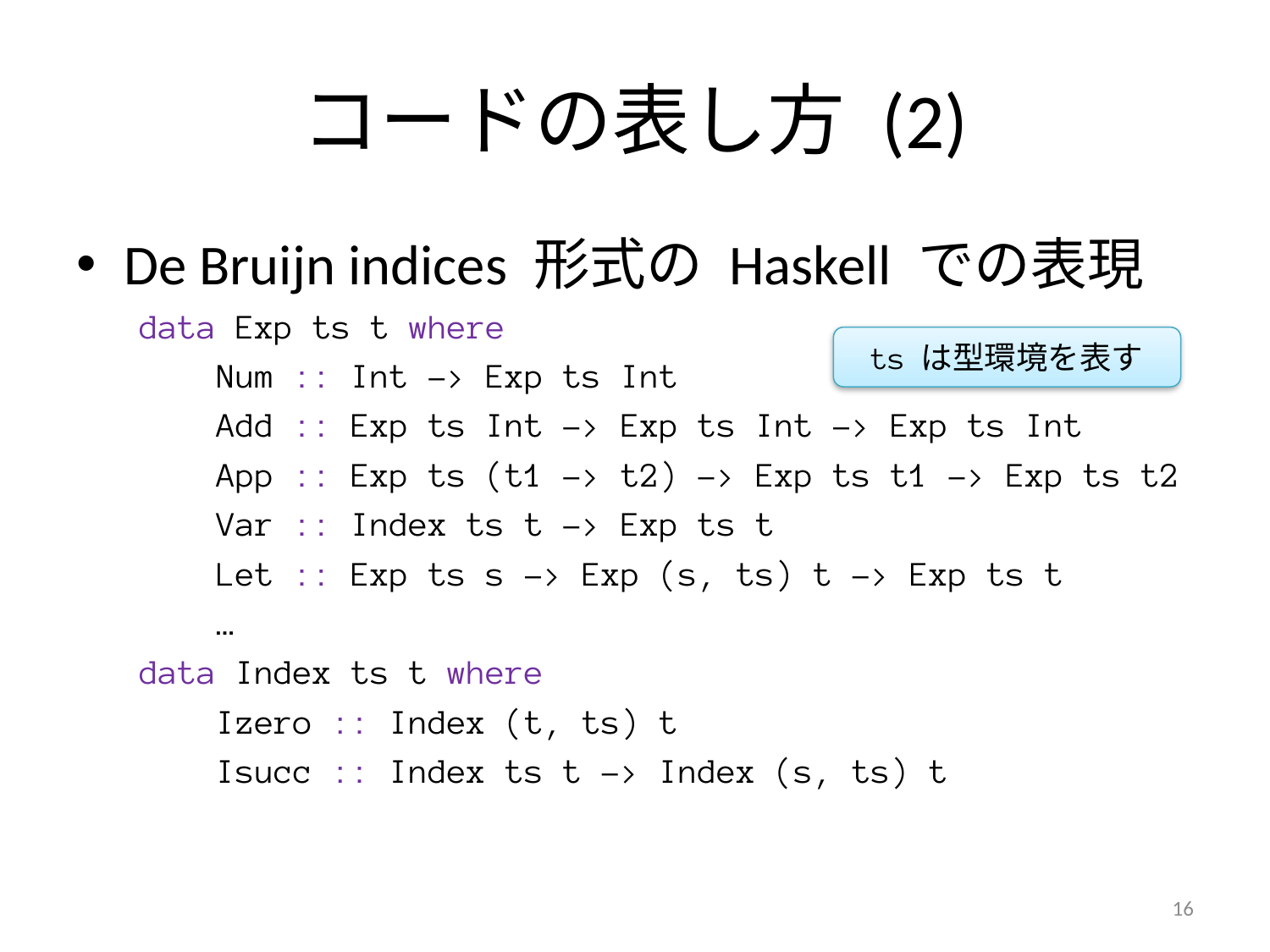

# コードの表し方 (2)
De Bruijn indices 形式の Haskell での表現
data Exp ts t where
    Num :: Int -> Exp ts Int
    Add :: Exp ts Int -> Exp ts Int -> Exp ts Int
    App :: Exp ts (t1 -> t2) -> Exp ts t1 -> Exp ts t2
    Var :: Index ts t -> Exp ts t
    Let :: Exp ts s -> Exp (s, ts) t -> Exp ts t
    …
data Index ts t where
    Izero :: Index (t, ts) t
    Isucc :: Index ts t -> Index (s, ts) t
ts は型環境を表す
16